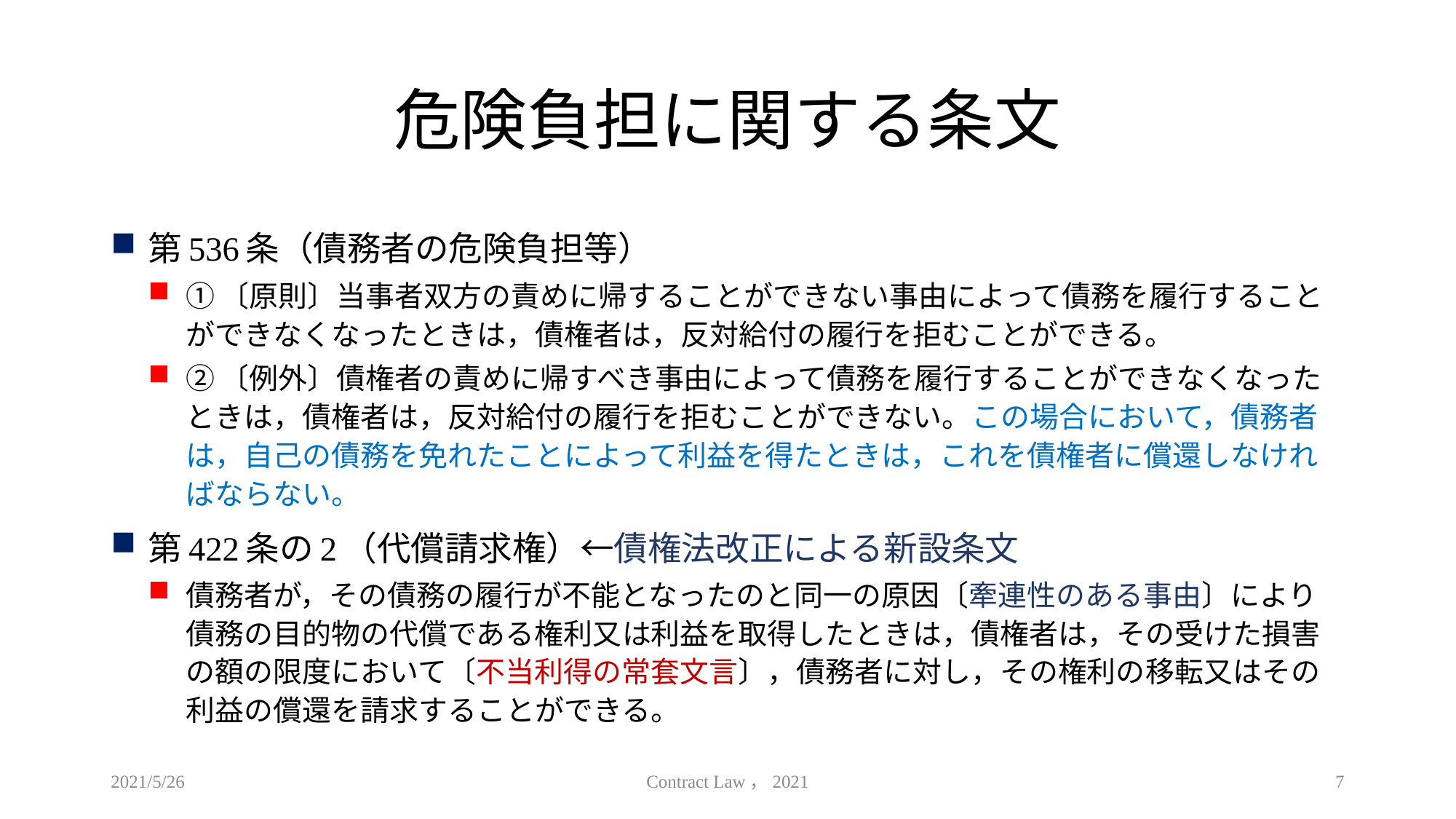

# 危険負担に関する条文
第536条（債務者の危険負担等）
①〔原則〕当事者双方の責めに帰することができない事由によって債務を履行することができなくなったときは，債権者は，反対給付の履行を拒むことができる。
②〔例外〕債権者の責めに帰すべき事由によって債務を履行することができなくなったときは，債権者は，反対給付の履行を拒むことができない。この場合において，債務者は，自己の債務を免れたことによって利益を得たときは，これを債権者に償還しなければならない。
第422条の2（代償請求権）←債権法改正による新設条文
債務者が，その債務の履行が不能となったのと同一の原因〔牽連性のある事由〕により債務の目的物の代償である権利又は利益を取得したときは，債権者は，その受けた損害の額の限度において〔不当利得の常套文言〕，債務者に対し，その権利の移転又はその利益の償還を請求することができる。
2021/5/26
Contract Law，2021
7